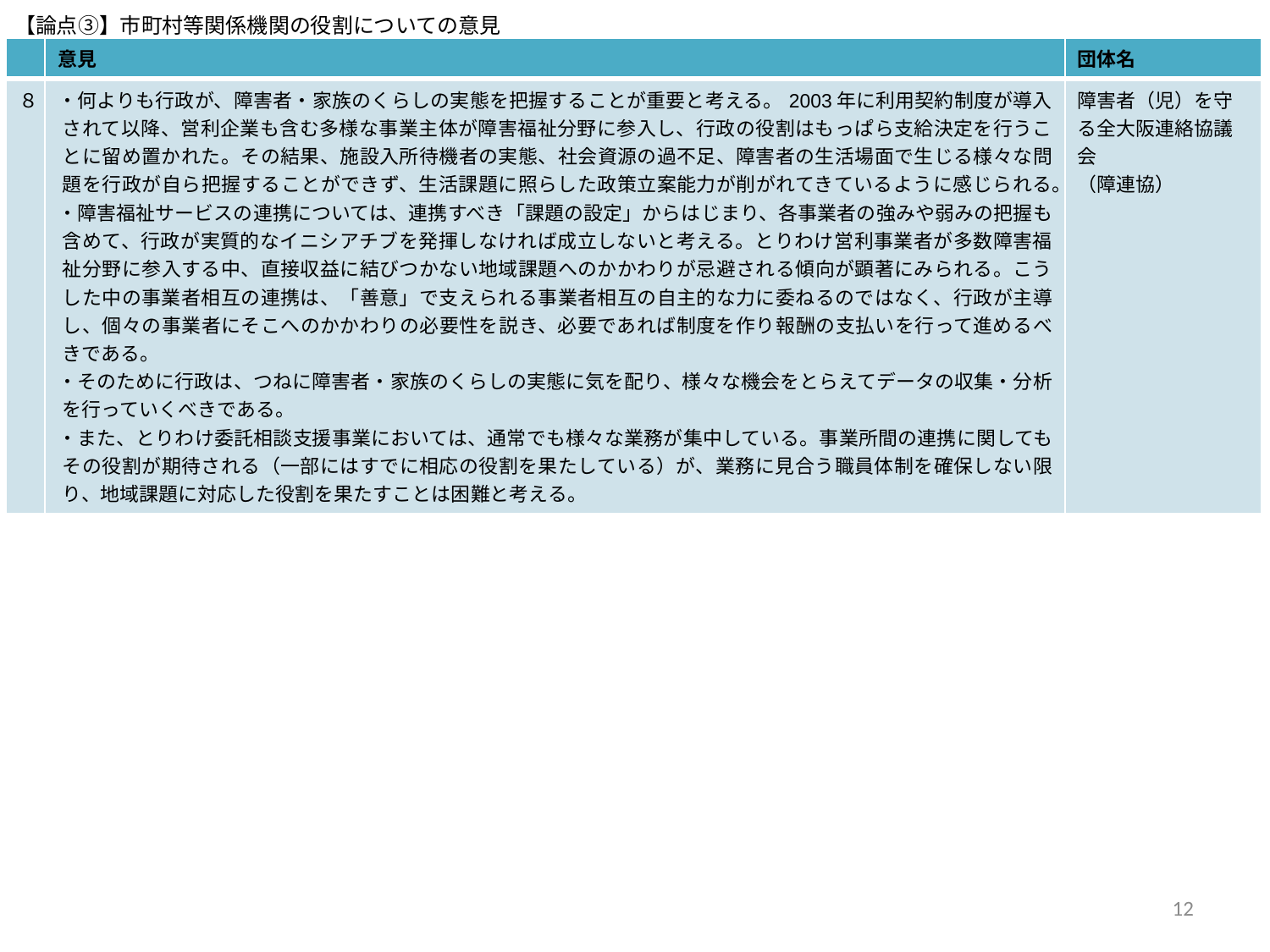

【論点➂】市町村等関係機関の役割についての意見
|  | 意見 | 団体名 |
| --- | --- | --- |
| ８ | ・何よりも行政が、障害者・家族のくらしの実態を把握することが重要と考える。2003年に利用契約制度が導入されて以降、営利企業も含む多様な事業主体が障害福祉分野に参入し、行政の役割はもっぱら支給決定を行うことに留め置かれた。その結果、施設入所待機者の実態、社会資源の過不足、障害者の生活場面で生じる様々な問題を行政が自ら把握することができず、生活課題に照らした政策立案能力が削がれてきているように感じられる。 ・障害福祉サービスの連携については、連携すべき「課題の設定」からはじまり、各事業者の強みや弱みの把握も含めて、行政が実質的なイニシアチブを発揮しなければ成立しないと考える。とりわけ営利事業者が多数障害福祉分野に参入する中、直接収益に結びつかない地域課題へのかかわりが忌避される傾向が顕著にみられる。こうした中の事業者相互の連携は、「善意」で支えられる事業者相互の自主的な力に委ねるのではなく、行政が主導し、個々の事業者にそこへのかかわりの必要性を説き、必要であれば制度を作り報酬の支払いを行って進めるべきである。 ・そのために行政は、つねに障害者・家族のくらしの実態に気を配り、様々な機会をとらえてデータの収集・分析を行っていくべきである。 ・また、とりわけ委託相談支援事業においては、通常でも様々な業務が集中している。事業所間の連携に関してもその役割が期待される（一部にはすでに相応の役割を果たしている）が、業務に見合う職員体制を確保しない限り、地域課題に対応した役割を果たすことは困難と考える。 | 障害者（児）を守る全大阪連絡協議会 （障連協） |
12